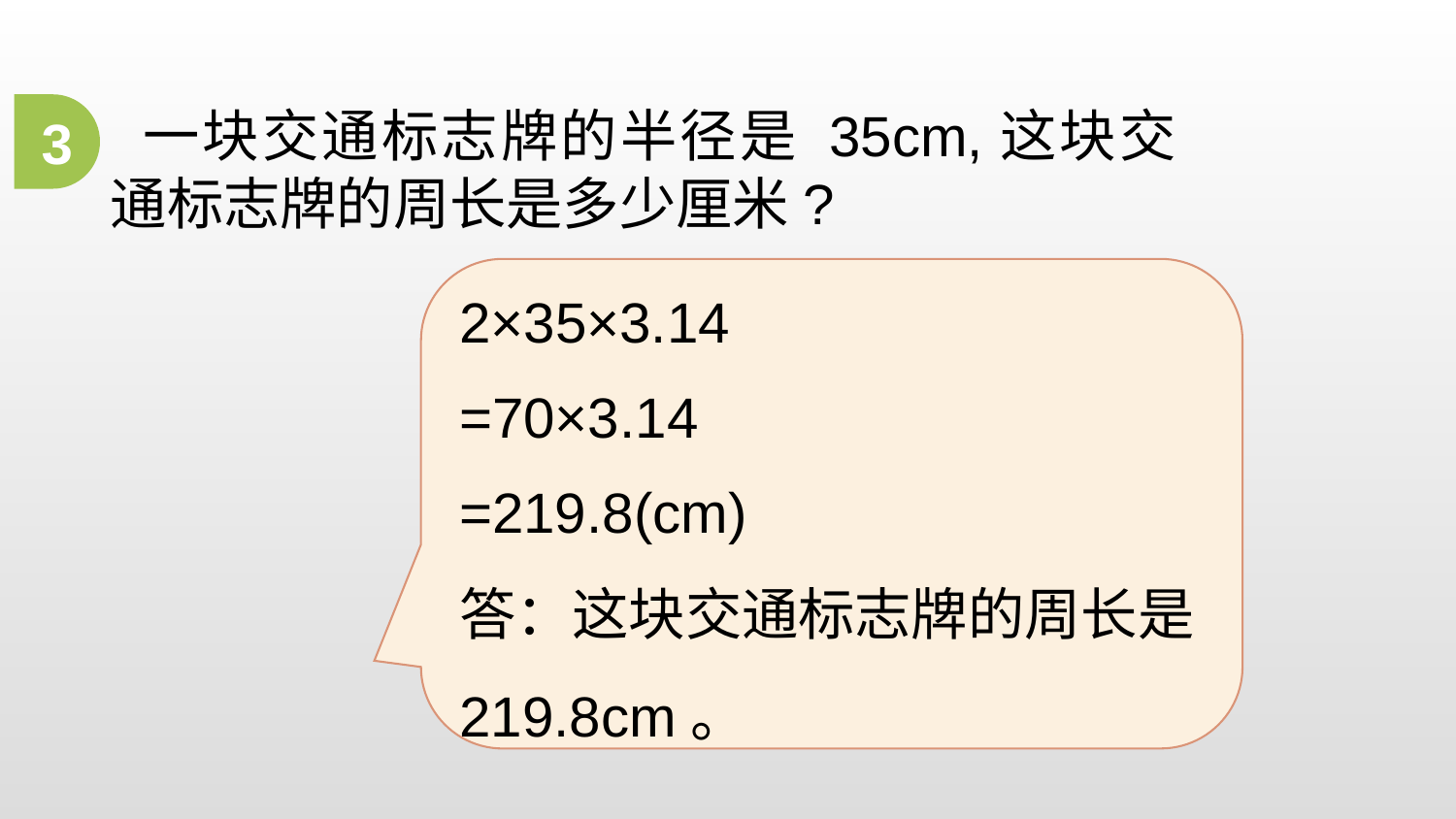

3
 一块交通标志牌的半径是 35cm,这块交通标志牌的周长是多少厘米?
2×35×3.14
=70×3.14
=219.8(cm)
答：这块交通标志牌的周长是219.8cm。